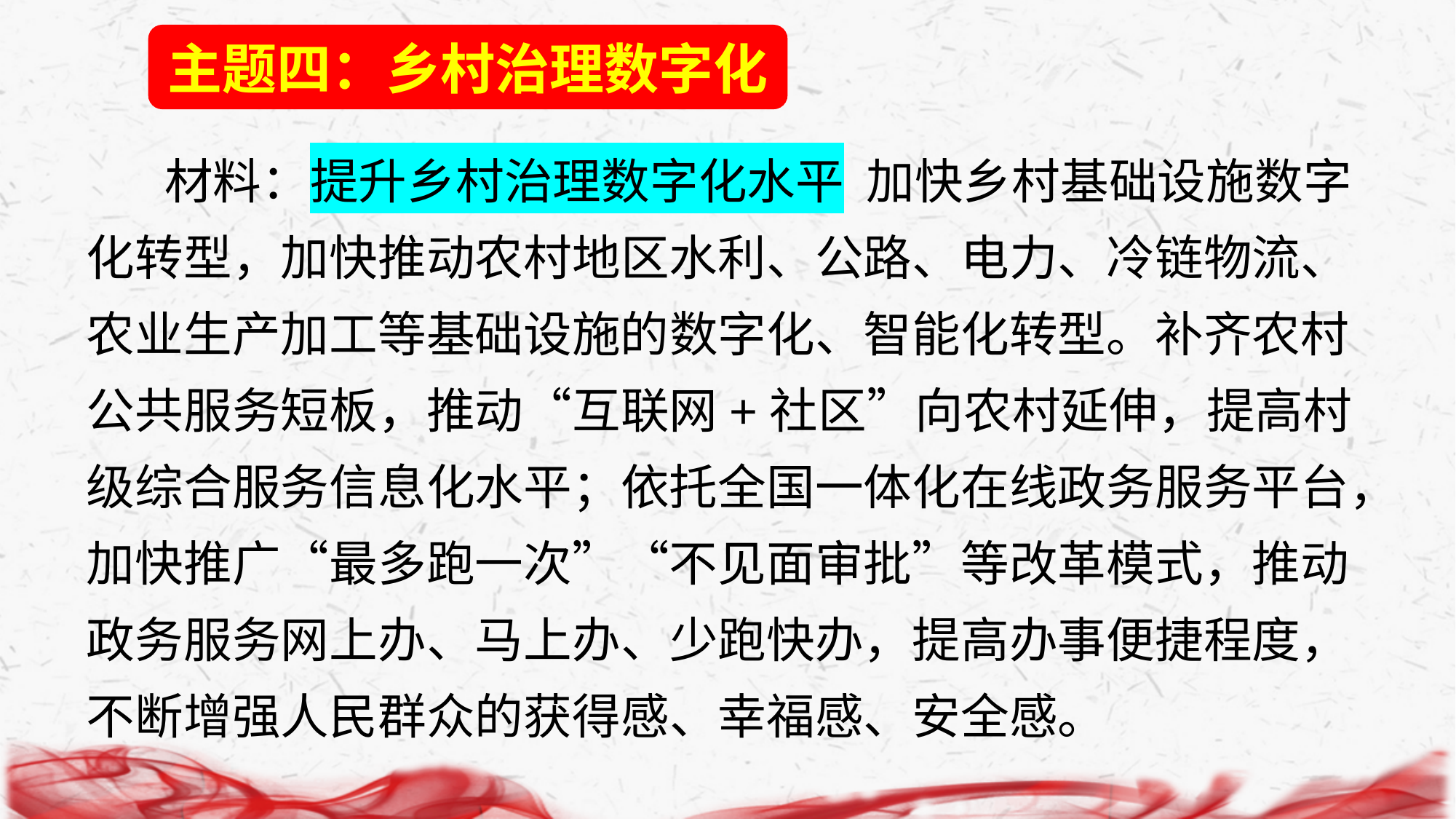

主题四：乡村治理数字化
      材料：提升乡村治理数字化水平  加快乡村基础设施数字化转型，加快推动农村地区水利、公路、电力、冷链物流、农业生产加工等基础设施的数字化、智能化转型。补齐农村公共服务短板，推动“互联网+社区”向农村延伸，提高村级综合服务信息化水平；依托全国一体化在线政务服务平台，加快推广“最多跑一次”“不见面审批”等改革模式，推动政务服务网上办、马上办、少跑快办，提高办事便捷程度，不断增强人民群众的获得感、幸福感、安全感。